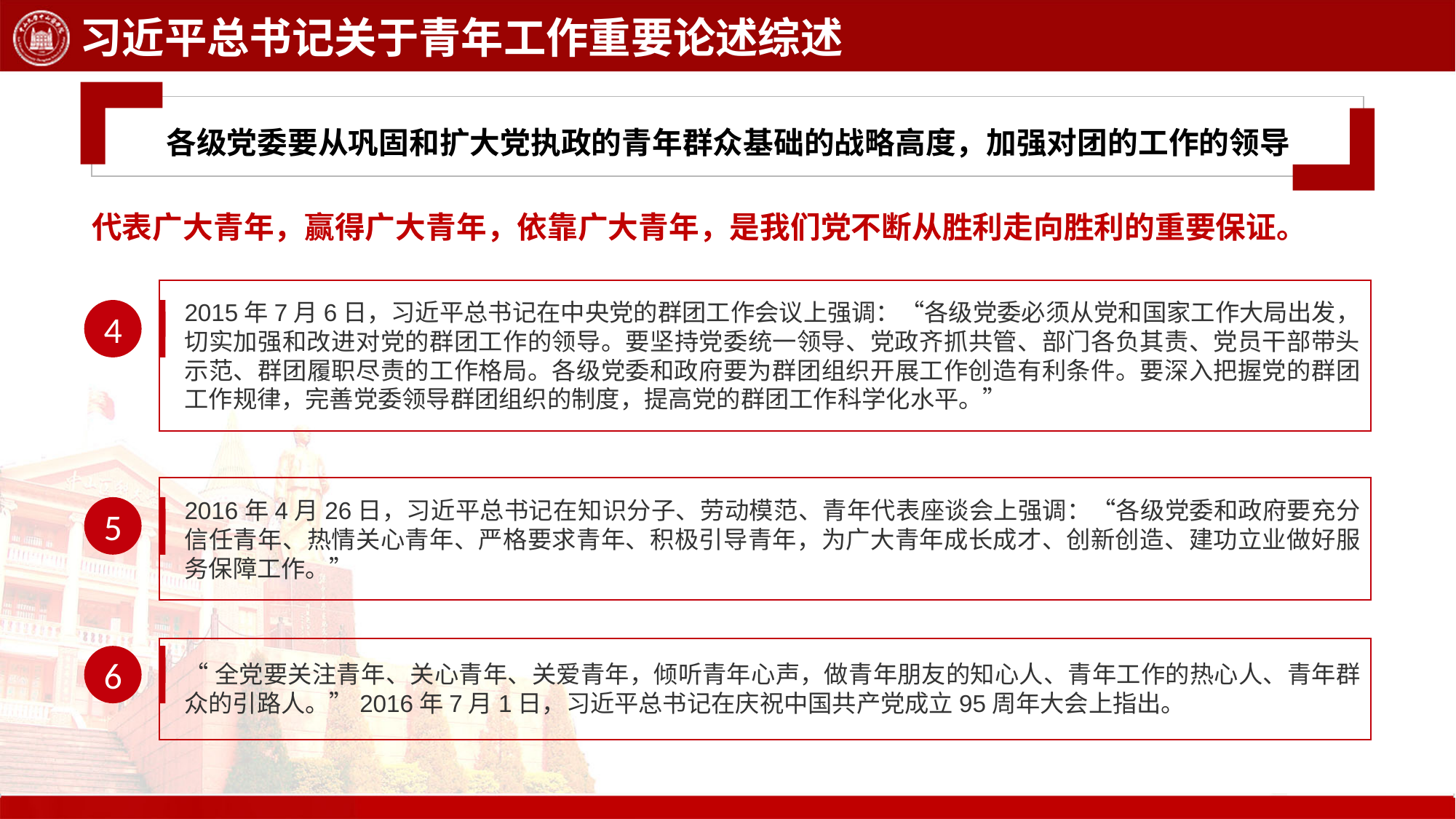

习近平总书记关于青年工作重要论述综述

各级党委要从巩固和扩大党执政的青年群众基础的战略高度，加强对团的工作的领导
代表广大青年，赢得广大青年，依靠广大青年，是我们党不断从胜利走向胜利的重要保证。

4

2015年7月6日，习近平总书记在中央党的群团工作会议上强调：“各级党委必须从党和国家工作大局出发，切实加强和改进对党的群团工作的领导。要坚持党委统一领导、党政齐抓共管、部门各负其责、党员干部带头示范、群团履职尽责的工作格局。各级党委和政府要为群团组织开展工作创造有利条件。要深入把握党的群团工作规律，完善党委领导群团组织的制度，提高党的群团工作科学化水平。”

5

2016年4月26日，习近平总书记在知识分子、劳动模范、青年代表座谈会上强调：“各级党委和政府要充分信任青年、热情关心青年、严格要求青年、积极引导青年，为广大青年成长成才、创新创造、建功立业做好服务保障工作。”

6

“全党要关注青年、关心青年、关爱青年，倾听青年心声，做青年朋友的知心人、青年工作的热心人、青年群众的引路人。”2016年7月1日，习近平总书记在庆祝中国共产党成立95周年大会上指出。